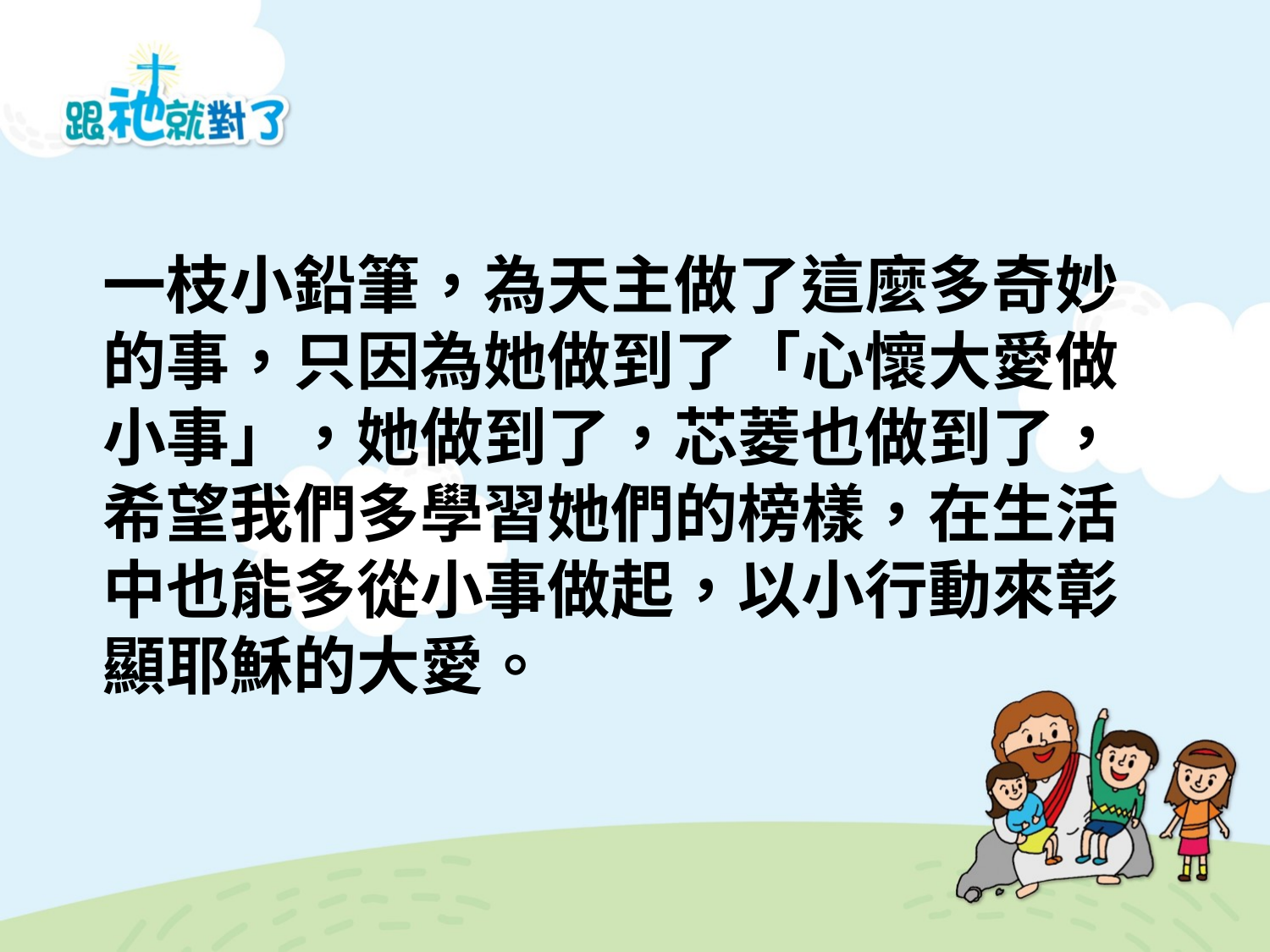

一枝小鉛筆，為天主做了這麼多奇妙的事，只因為她做到了「心懷大愛做小事」，她做到了，芯菱也做到了，希望我們多學習她們的榜樣，在生活中也能多從小事做起，以小行動來彰顯耶穌的大愛。